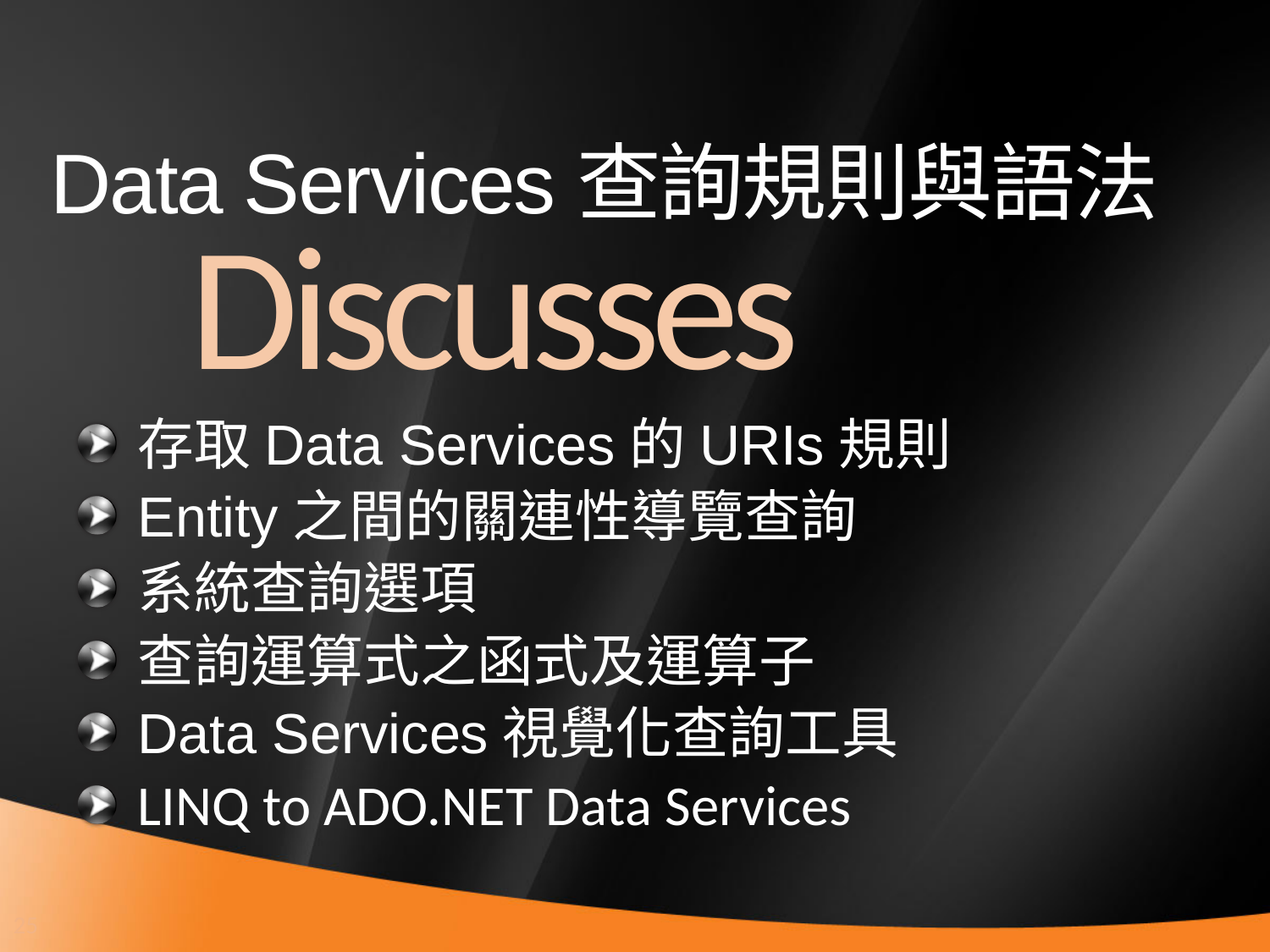

# Data Services查詢規則與語法
Discusses
存取Data Services的URIs規則
Entity之間的關連性導覽查詢
系統查詢選項
查詢運算式之函式及運算子
Data Services視覺化查詢工具
LINQ to ADO.NET Data Services